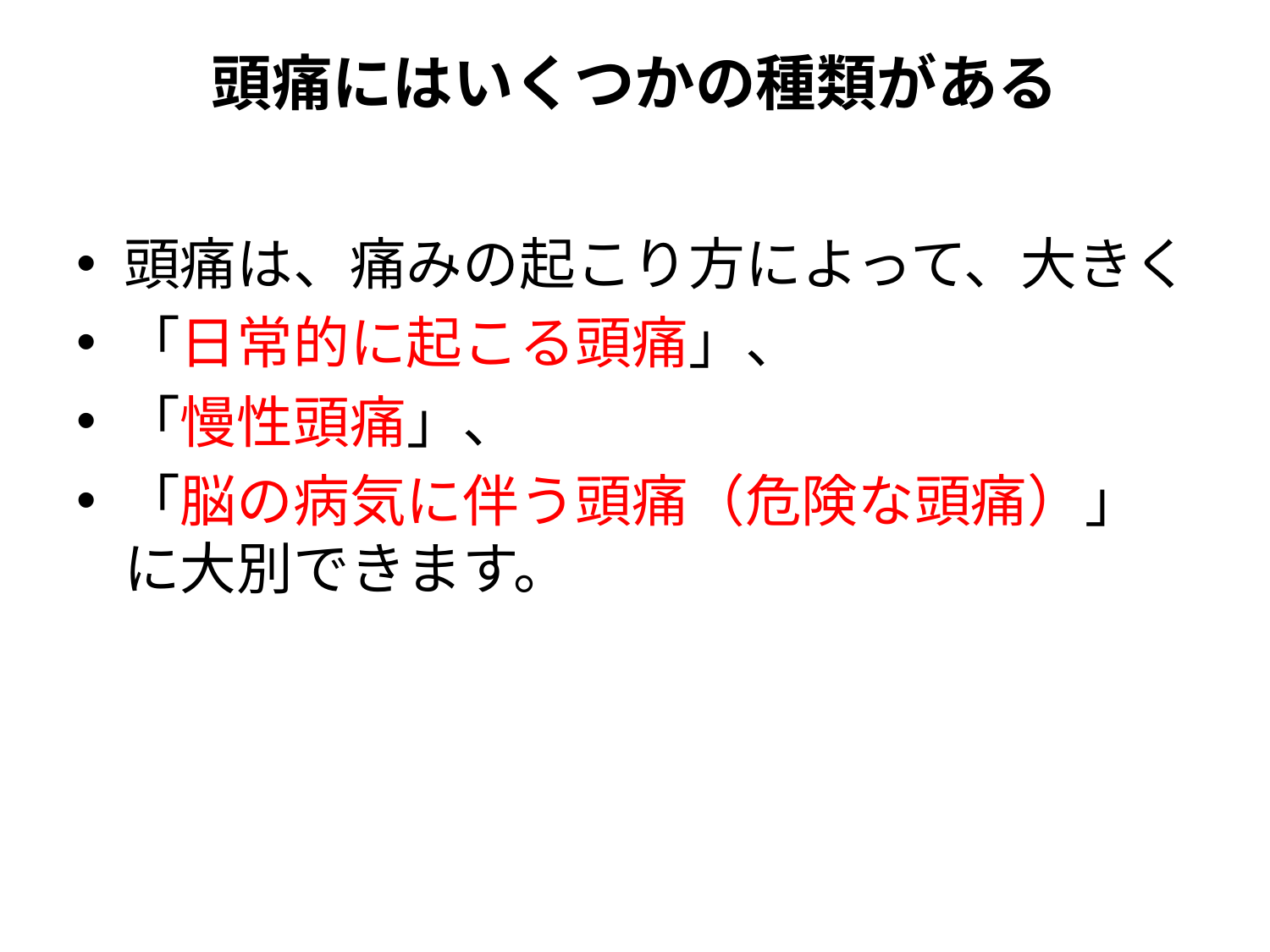

# 頭痛にはいくつかの種類がある
頭痛は、痛みの起こり方によって、大きく
「日常的に起こる頭痛」、
「慢性頭痛」、
「脳の病気に伴う頭痛（危険な頭痛）」に大別できます。